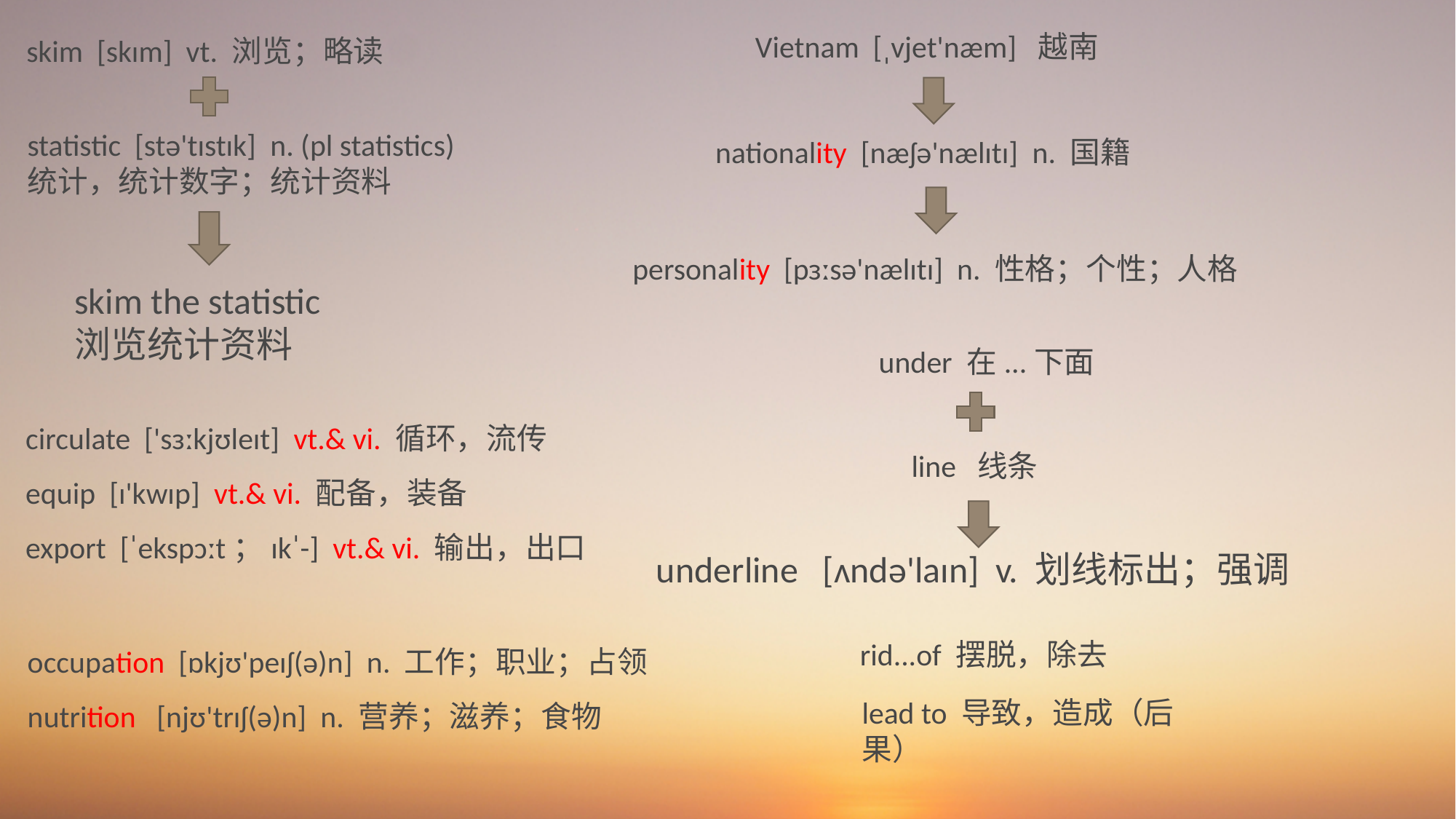

Vietnam  [ˌvjet'næm]  越南
skim  [skɪm]  vt. 浏览；略读

statistic  [stə'tɪstɪk]  n. (pl statistics)    统计，统计数字；统计资料
nationality  [næʃə'nælɪtɪ]  n. 国籍

personality  [pɜːsə'nælɪtɪ]  n. 性格；个性；人格
skim the statistic
浏览统计资料
under 在...下面

circulate  ['sɜːkjʊleɪt]  vt.& vi. 循环，流传
equip  [ɪ'kwɪp]  vt.& vi. 配备，装备
export  [ˈekspɔːt；ɪkˈ-]  vt.& vi. 输出，出口
line  线条

underline   [ʌndə'laɪn]  v. 划线标出；强调
occupation  [ɒkjʊ'peɪʃ(ə)n]  n. 工作；职业；占领
nutrition   [njʊ'trɪʃ(ə)n]  n. 营养；滋养；食物
rid...of 摆脱，除去
lead to 导致，造成（后果）